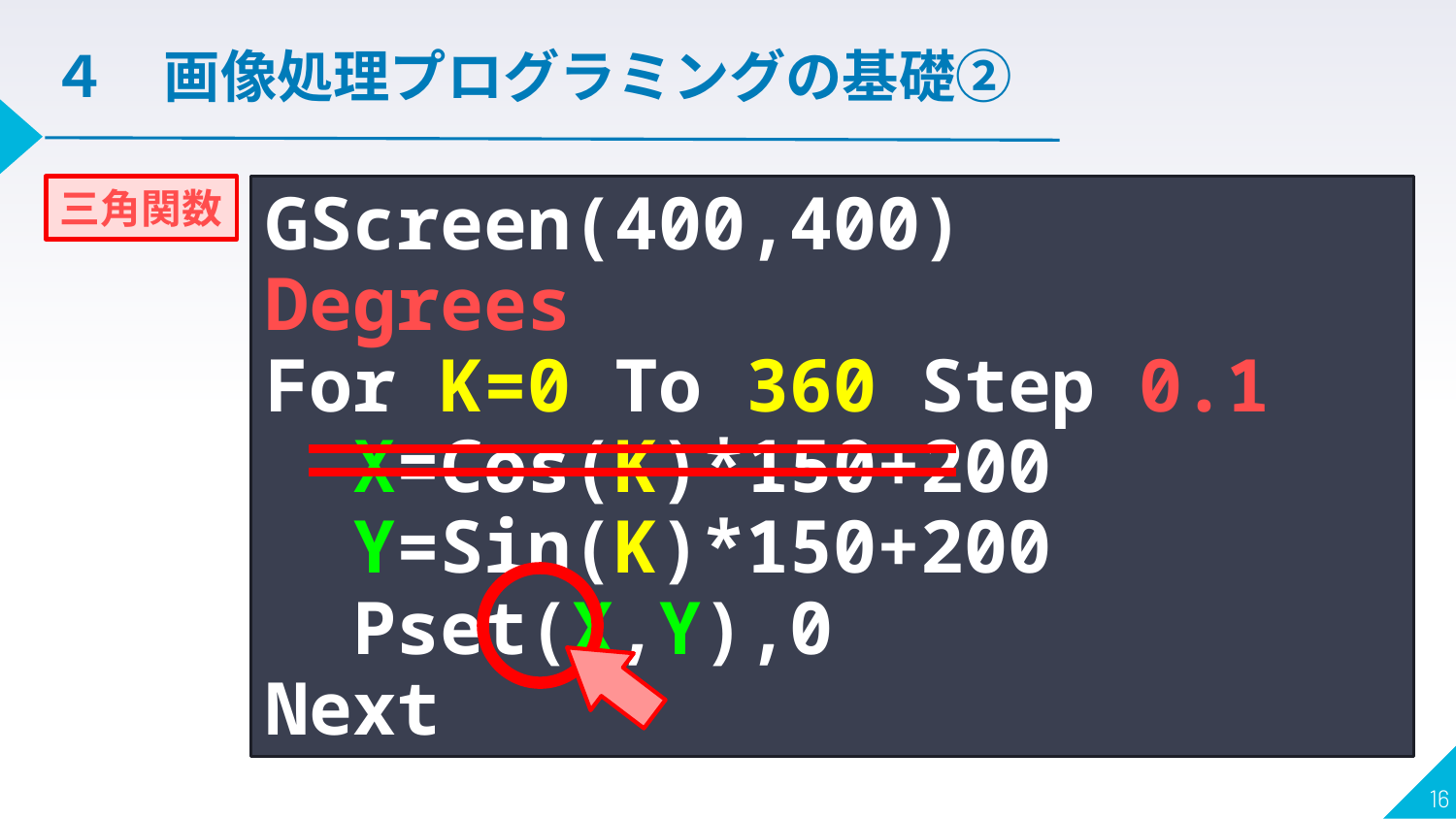

４　画像処理プログラミングの基礎②
三角関数
GScreen(400,400)
Degrees
For K=0 To 360 Step 0.1
  X=Cos(K)*150+200
  Y=Sin(K)*150+200
  Pset(X,Y),0
Next

16